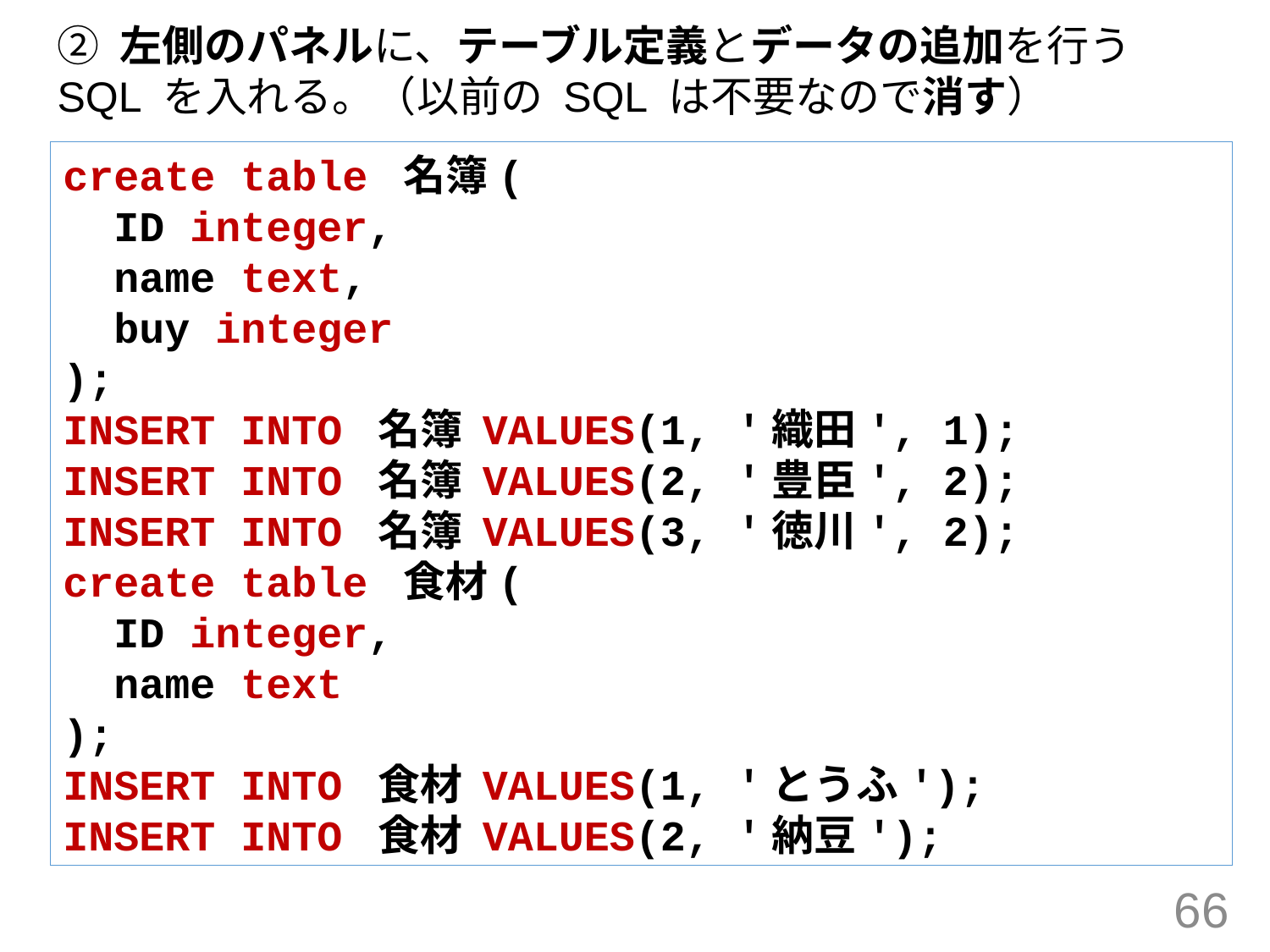

② 左側のパネルに、テーブル定義とデータの追加を行う SQL を入れる。（以前の SQL は不要なので消す）

create table 名簿(
  ID integer,
  name text,
  buy integer
);
INSERT INTO 名簿 VALUES(1, '織田', 1);
INSERT INTO 名簿 VALUES(2, '豊臣', 2);
INSERT INTO 名簿 VALUES(3, '徳川', 2);
create table 食材(
  ID integer,
  name text
);
INSERT INTO 食材 VALUES(1, 'とうふ');
INSERT INTO 食材 VALUES(2, '納豆');
66